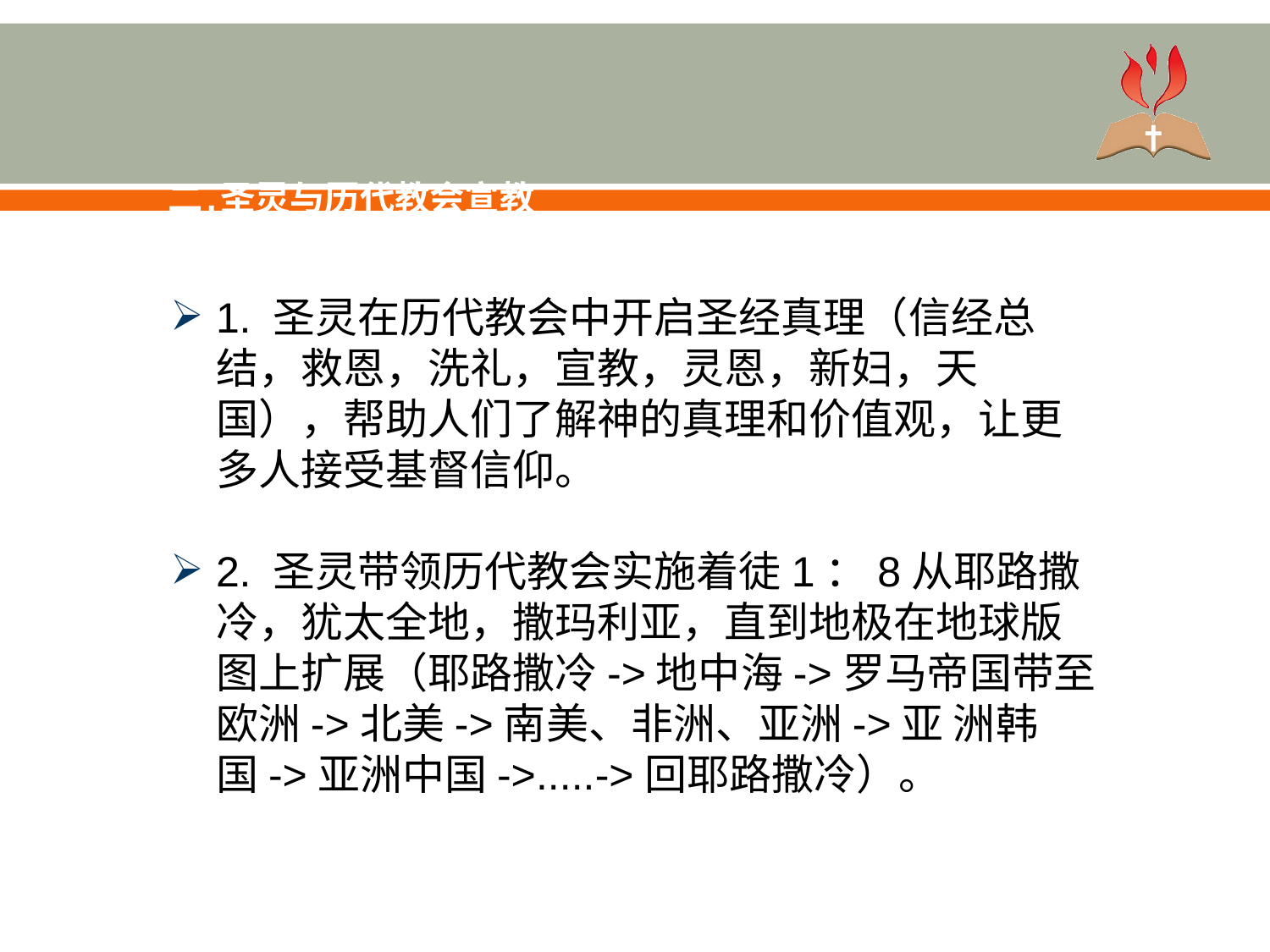

二.圣灵与历代教会宣教
1. 圣灵在历代教会中开启圣经真理（信经总结，救恩，洗礼，宣教，灵恩，新妇，天国），帮助人们了解神的真理和价值观，让更多人接受基督信仰。

2. 圣灵带领历代教会实施着徒1：8从耶路撒冷，犹太全地，撒玛利亚，直到地极在地球版图上扩展（耶路撒冷->地中海->罗马帝国带至欧洲->北美->南美、非洲、亚洲->亚 洲韩国->亚洲中国->.....->回耶路撒冷）。